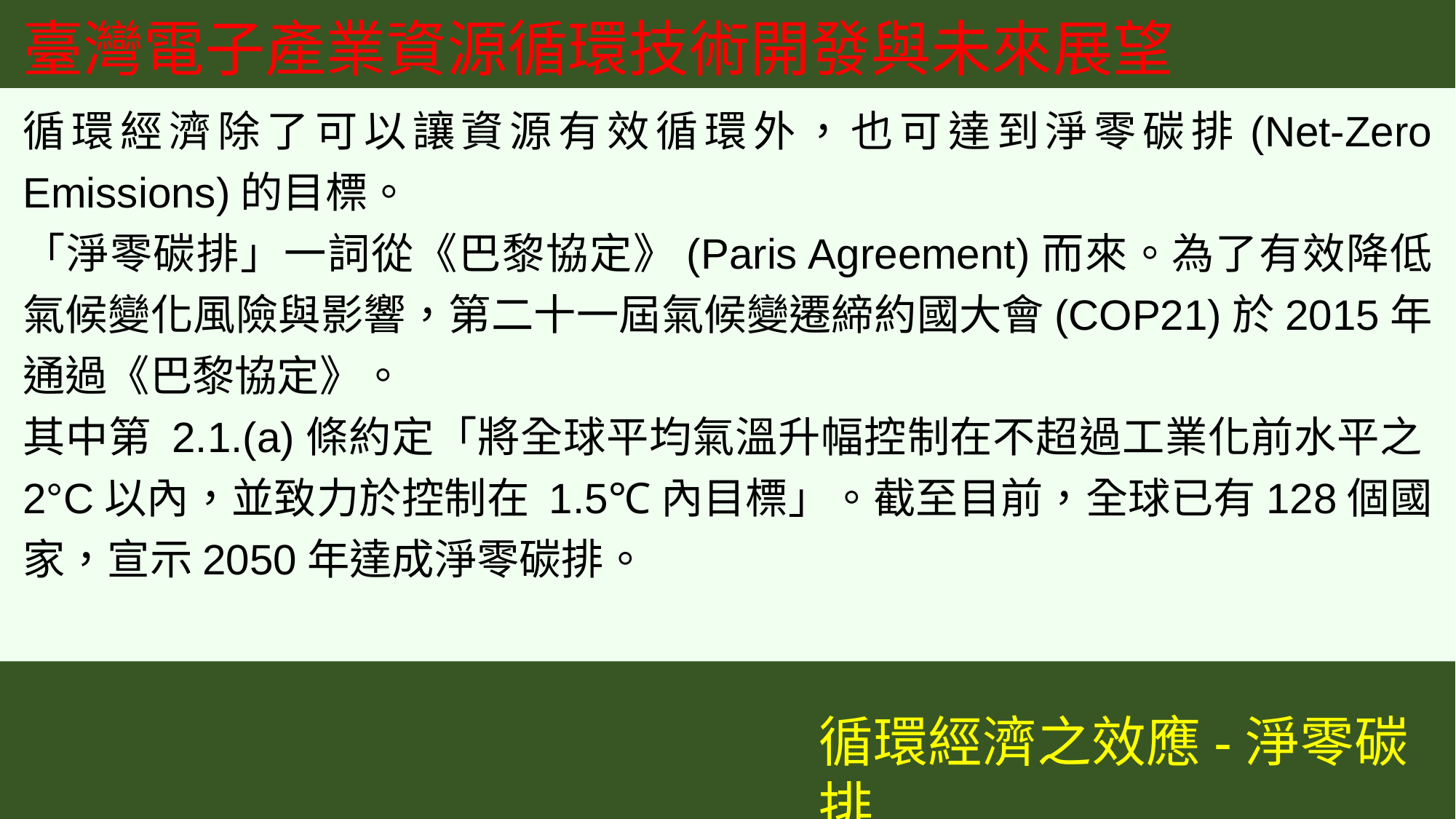

臺灣電子產業資源循環技術開發與未來展望
循環經濟除了可以讓資源有效循環外，也可達到淨零碳排(Net-Zero Emissions)的目標。
「淨零碳排」一詞從《巴黎協定》(Paris Agreement)而來。為了有效降低氣候變化風險與影響，第二十一屆氣候變遷締約國大會(COP21)於2015年通過《巴黎協定》。
其中第 2.1.(a)條約定「將全球平均氣溫升幅控制在不超過工業化前水平之2°C以內，並致力於控制在 1.5℃內目標」。截至目前，全球已有128個國家，宣示2050年達成淨零碳排。
循環經濟之效應-淨零碳排